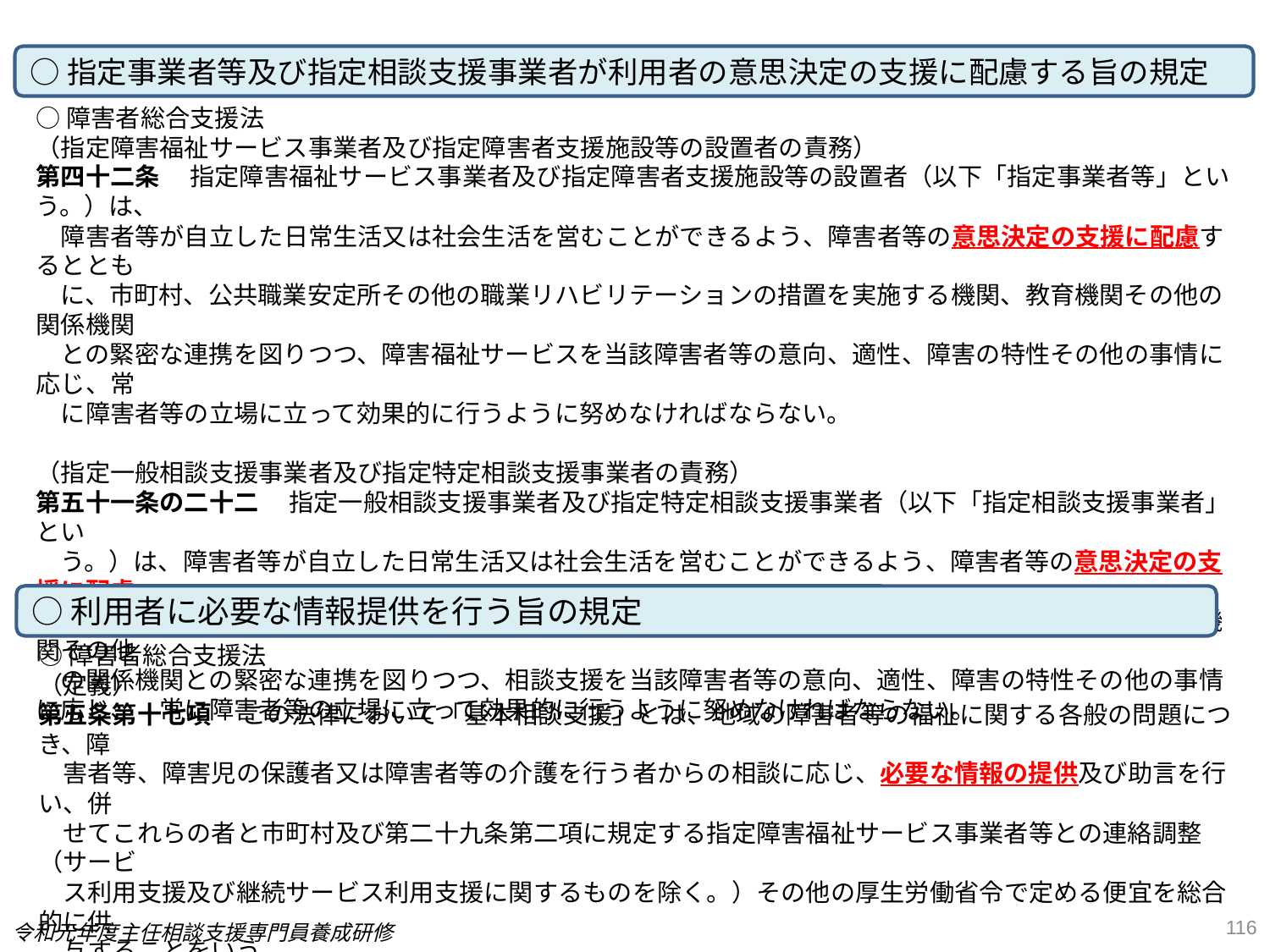

○指定事業者等及び指定相談支援事業者が利用者の意思決定の支援に配慮する旨の規定
○障害者総合支援法
（指定障害福祉サービス事業者及び指定障害者支援施設等の設置者の責務）
第四十二条 　指定障害福祉サービス事業者及び指定障害者支援施設等の設置者（以下「指定事業者等」という。）は、　
　障害者等が自立した日常生活又は社会生活を営むことができるよう、障害者等の意思決定の支援に配慮するととも
　に、市町村、公共職業安定所その他の職業リハビリテーションの措置を実施する機関、教育機関その他の関係機関
　との緊密な連携を図りつつ、障害福祉サービスを当該障害者等の意向、適性、障害の特性その他の事情に応じ、常
　に障害者等の立場に立って効果的に行うように努めなければならない。

（指定一般相談支援事業者及び指定特定相談支援事業者の責務）
第五十一条の二十二 　指定一般相談支援事業者及び指定特定相談支援事業者（以下「指定相談支援事業者」とい
　う。）は、障害者等が自立した日常生活又は社会生活を営むことができるよう、障害者等の意思決定の支援に配慮
　するとともに、市町村、公共職業安定所その他の職業リハビリテーションの措置を実施する機関、教育機関その他
　の関係機関との緊密な連携を図りつつ、相談支援を当該障害者等の意向、適性、障害の特性その他の事情に応じ、　常に障害者等の立場に立って効果的に行うように努めなければならない。
○利用者に必要な情報提供を行う旨の規定
○障害者総合支援法
（定義）
第五条第十七項 　この法律において「基本相談支援」とは、地域の障害者等の福祉に関する各般の問題につき、障
　害者等、障害児の保護者又は障害者等の介護を行う者からの相談に応じ、必要な情報の提供及び助言を行い、併
　せてこれらの者と市町村及び第二十九条第二項に規定する指定障害福祉サービス事業者等との連絡調整（サービ
　ス利用支援及び継続サービス利用支援に関するものを除く。）その他の厚生労働省令で定める便宜を総合的に供
　与することをいう。
116
令和元年度主任相談支援専門員養成研修